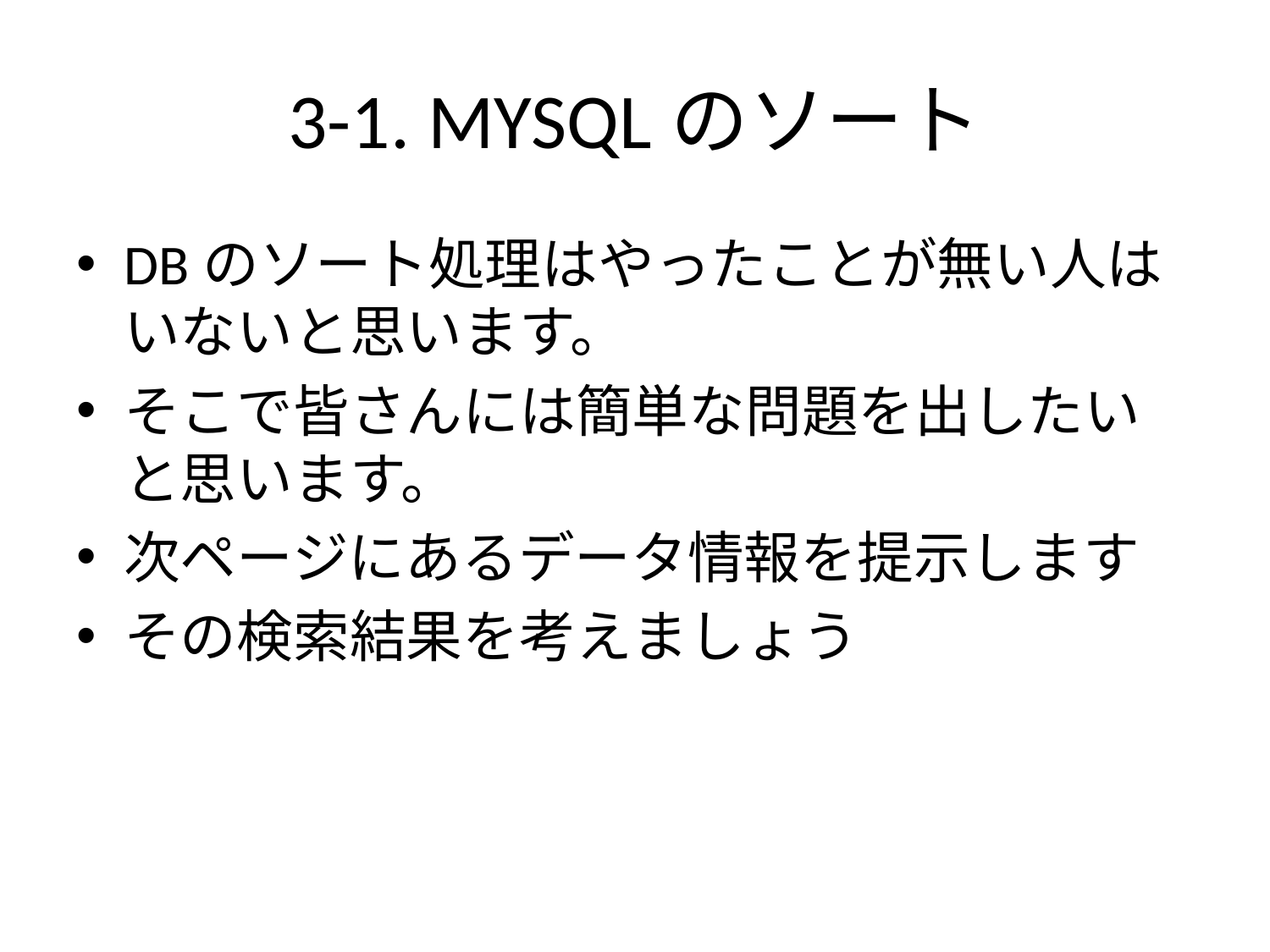

# 3-1. MYSQLのソート
DBのソート処理はやったことが無い人はいないと思います。
そこで皆さんには簡単な問題を出したいと思います。
次ページにあるデータ情報を提示します
その検索結果を考えましょう